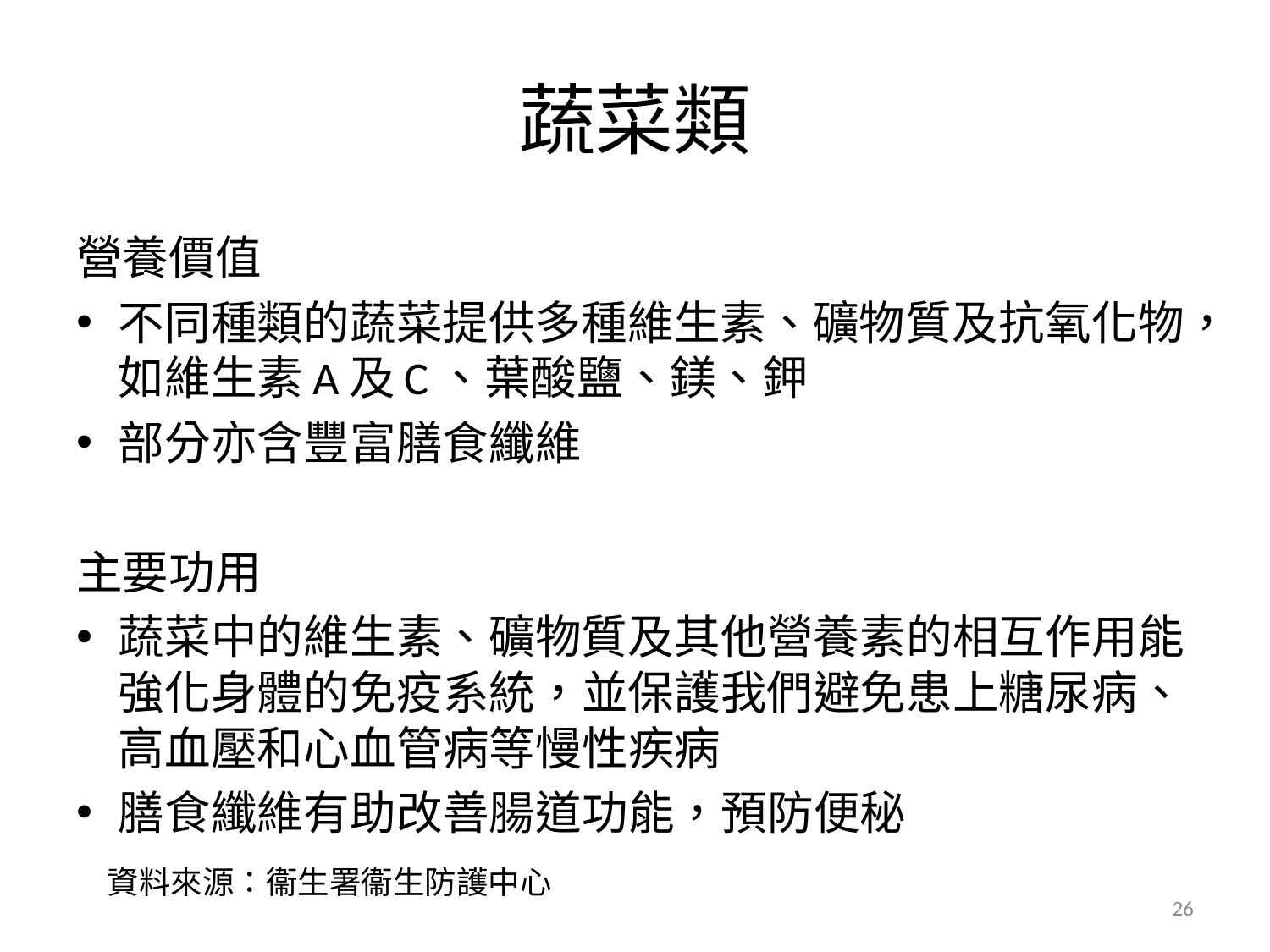

# 蔬菜類
營養價值
不同種類的蔬菜提供多種維生素、礦物質及抗氧化物，如維生素A及C、葉酸鹽、鎂、鉀
部分亦含豐富膳食纖維

主要功用
蔬菜中的維生素、礦物質及其他營養素的相互作用能強化身體的免疫系統，並保護我們避免患上糖尿病、高血壓和心血管病等慢性疾病
膳食纖維有助改善腸道功能，預防便秘
資料來源：衞生署衞生防護中心
26